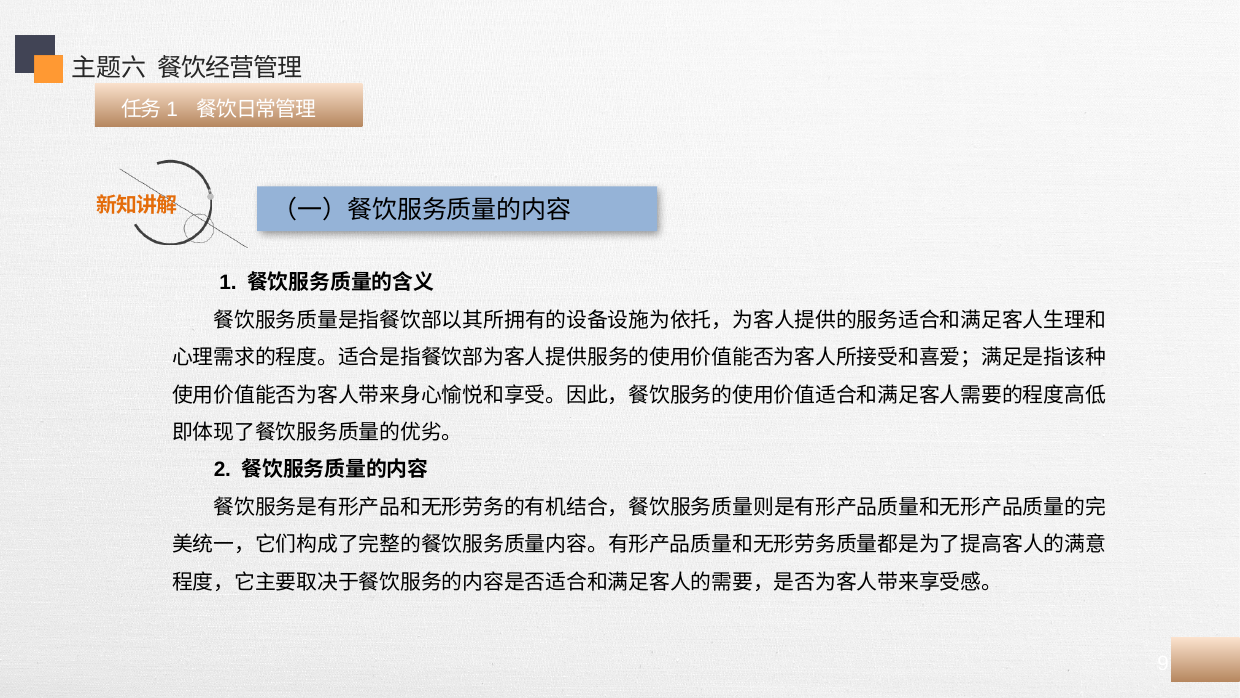

主题六  餐饮经营管理
 任务1   餐饮日常管理
（一）餐饮服务质量的内容
 1. 餐饮服务质量的含义
餐饮服务质量是指餐饮部以其所拥有的设备设施为依托，为客人提供的服务适合和满足客人生理和心理需求的程度。适合是指餐饮部为客人提供服务的使用价值能否为客人所接受和喜爱；满足是指该种使用价值能否为客人带来身心愉悦和享受。因此，餐饮服务的使用价值适合和满足客人需要的程度高低即体现了餐饮服务质量的优劣。
2. 餐饮服务质量的内容
餐饮服务是有形产品和无形劳务的有机结合，餐饮服务质量则是有形产品质量和无形产品质量的完美统一，它们构成了完整的餐饮服务质量内容。有形产品质量和无形劳务质量都是为了提高客人的满意程度，它主要取决于餐饮服务的内容是否适合和满足客人的需要，是否为客人带来享受感。